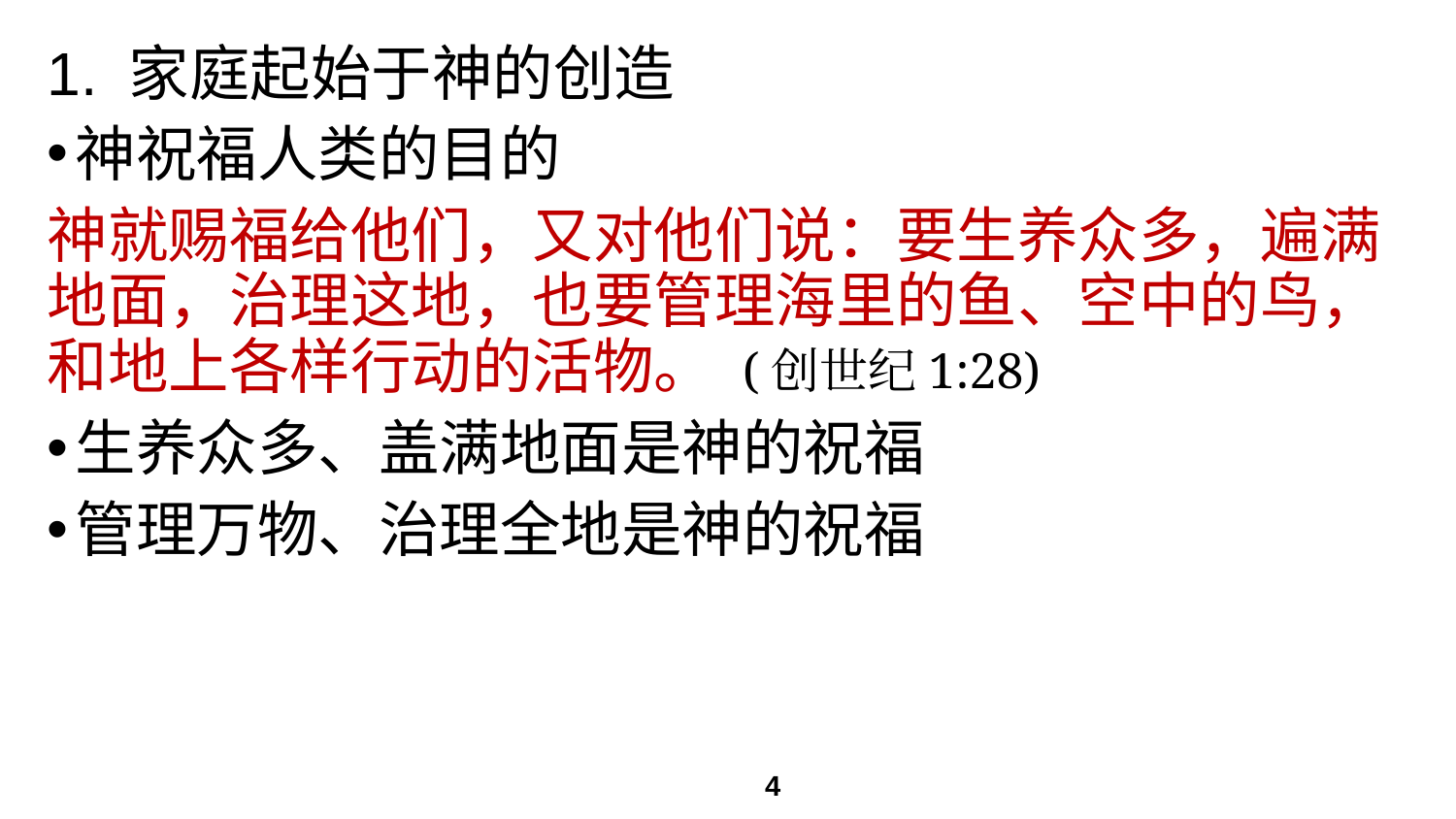

# 1. 家庭起始于神的创造
神祝福人类的目的
神就赐福给他们，又对他们说：要生养众多，遍满地面，治理这地，也要管理海里的鱼、空中的鸟，和地上各样行动的活物。 (创世纪1:28)
生养众多、盖满地面是神的祝福
管理万物、治理全地是神的祝福
4